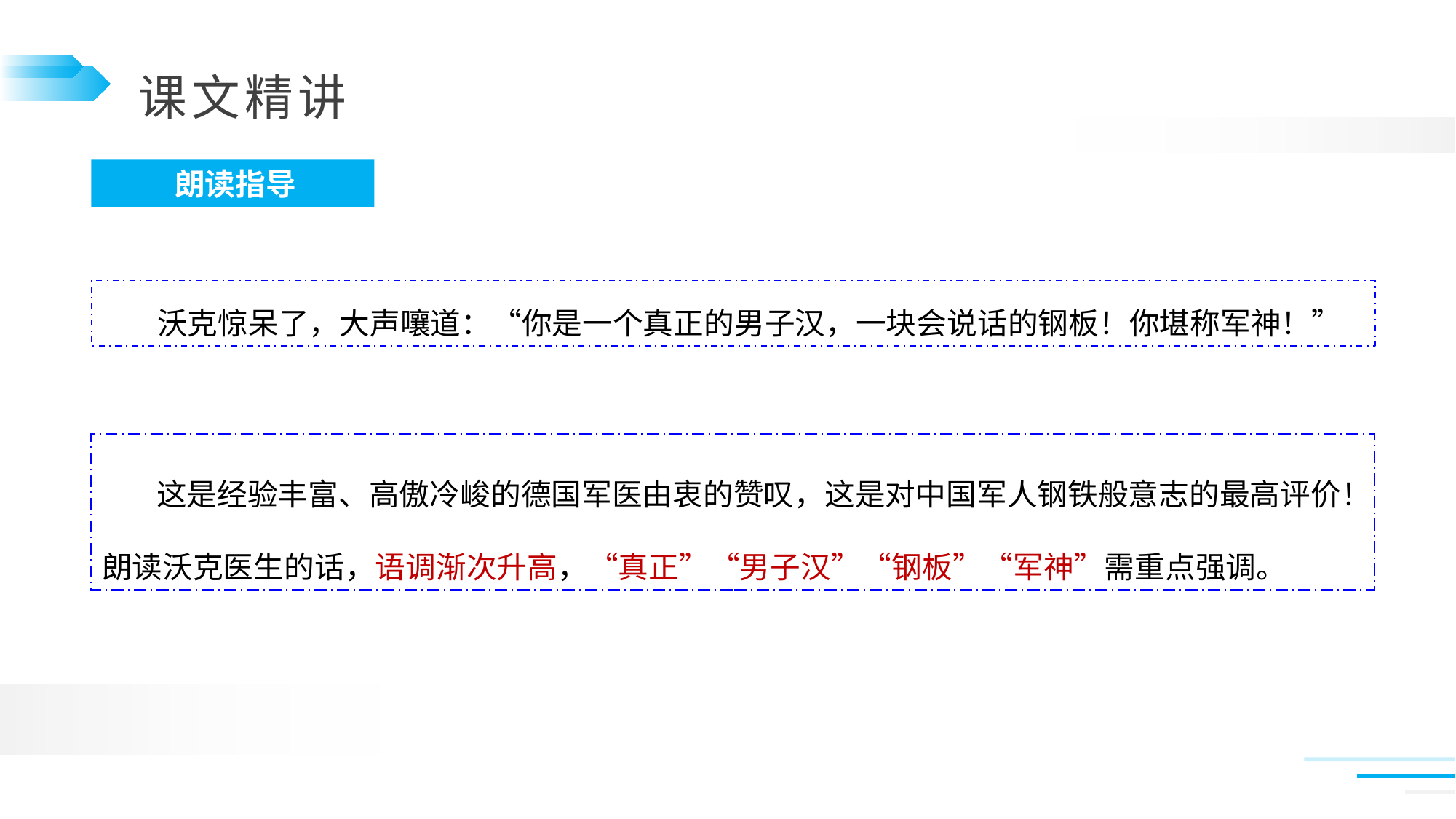

朗读指导
沃克惊呆了，大声嚷道：“你是一个真正的男子汉，一块会说话的钢板！你堪称军神！”
这是经验丰富、高傲冷峻的德国军医由衷的赞叹，这是对中国军人钢铁般意志的最高评价！朗读沃克医生的话，语调渐次升高，“真正”“男子汉”“钢板”“军神”需重点强调。